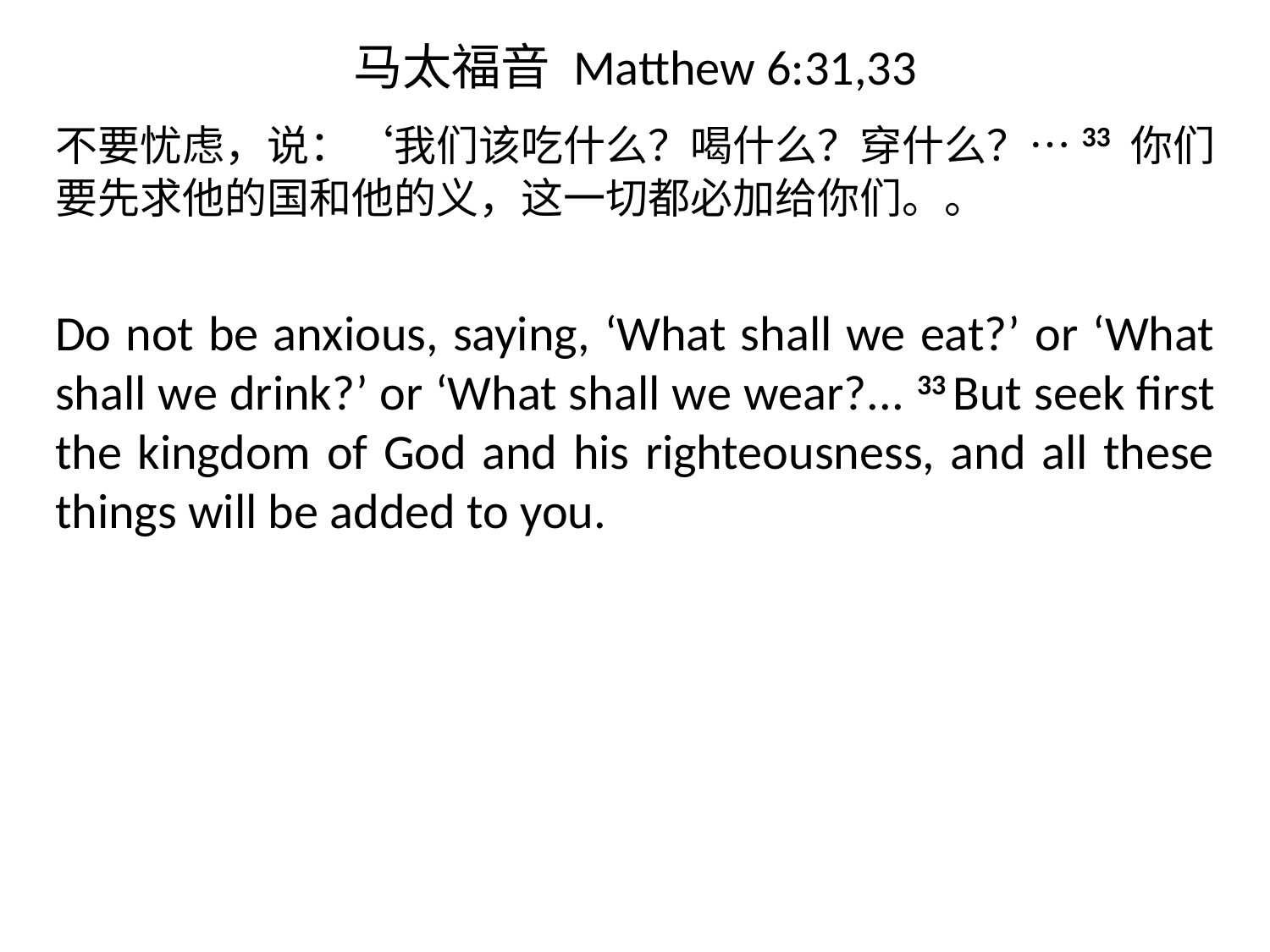

# 马太福音 Matthew 6:31,33
不要忧虑，说：‘我们该吃什么？喝什么？穿什么？…33 你们要先求他的国和他的义，这一切都必加给你们。。

Do not be anxious, saying, ‘What shall we eat?’ or ‘What shall we drink?’ or ‘What shall we wear?... 33 But seek first the kingdom of God and his righteousness, and all these things will be added to you.